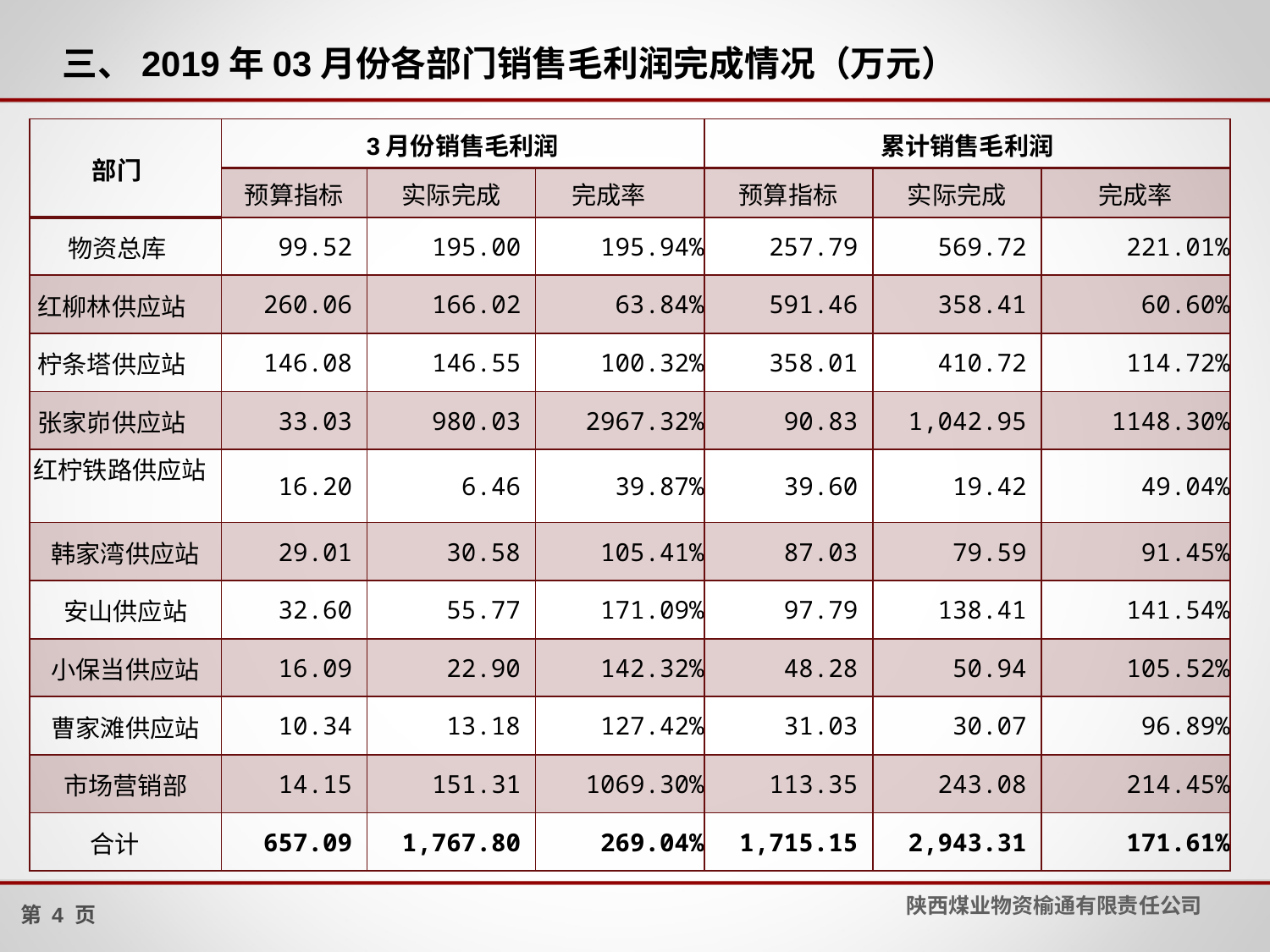

# 三、2019年03月份各部门销售毛利润完成情况（万元）
| 部门 | 3月份销售毛利润 |  |  | 累计销售毛利润 |  |  |
| --- | --- | --- | --- | --- | --- | --- |
|  | 预算指标 | 实际完成 | 完成率 | 预算指标 | 实际完成 | 完成率 |
| 物资总库 | 99.52 | 195.00 | 195.94% | 257.79 | 569.72 | 221.01% |
| 红柳林供应站 | 260.06 | 166.02 | 63.84% | 591.46 | 358.41 | 60.60% |
| 柠条塔供应站 | 146.08 | 146.55 | 100.32% | 358.01 | 410.72 | 114.72% |
| 张家峁供应站 | 33.03 | 980.03 | 2967.32% | 90.83 | 1,042.95 | 1148.30% |
| 红柠铁路供应站 | 16.20 | 6.46 | 39.87% | 39.60 | 19.42 | 49.04% |
| 韩家湾供应站 | 29.01 | 30.58 | 105.41% | 87.03 | 79.59 | 91.45% |
| 安山供应站 | 32.60 | 55.77 | 171.09% | 97.79 | 138.41 | 141.54% |
| 小保当供应站 | 16.09 | 22.90 | 142.32% | 48.28 | 50.94 | 105.52% |
| 曹家滩供应站 | 10.34 | 13.18 | 127.42% | 31.03 | 30.07 | 96.89% |
| 市场营销部 | 14.15 | 151.31 | 1069.30% | 113.35 | 243.08 | 214.45% |
| 合计 | 657.09 | 1,767.80 | 269.04% | 1,715.15 | 2,943.31 | 171.61% |